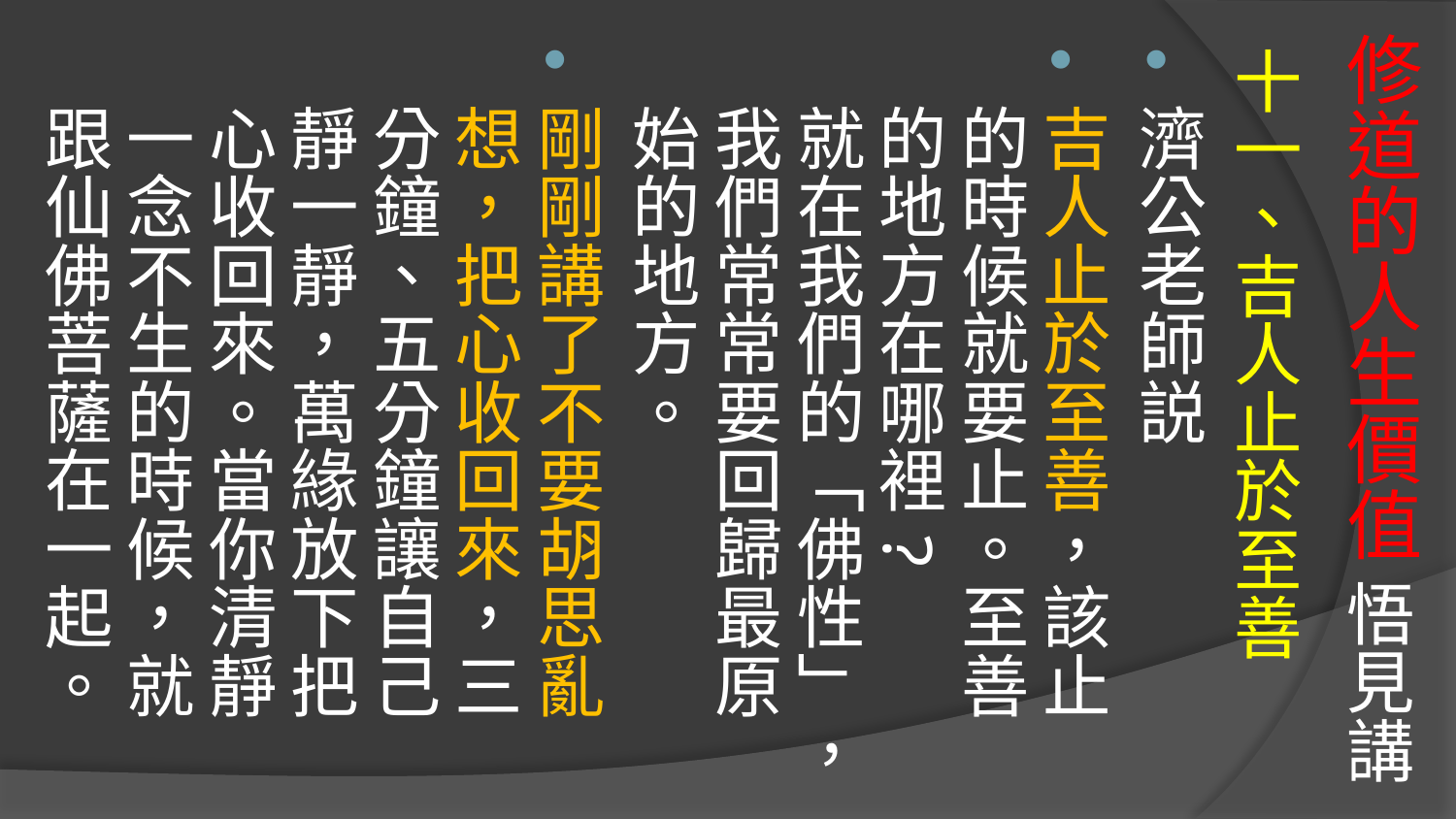

# 修道的人生價值 悟見講
十一、吉人止於至善
濟公老師説
吉人止於至善，該止的時候就要止。至善的地方在哪裡?
就在我們的「佛性」，我們常常要回歸最原始的地方。
剛剛講了不要胡思亂想，把心收回來，三分鐘、五分鐘讓自己靜一靜，萬緣放下把心收回來。當你清靜一念不生的時候，就跟仙佛菩薩在一起。